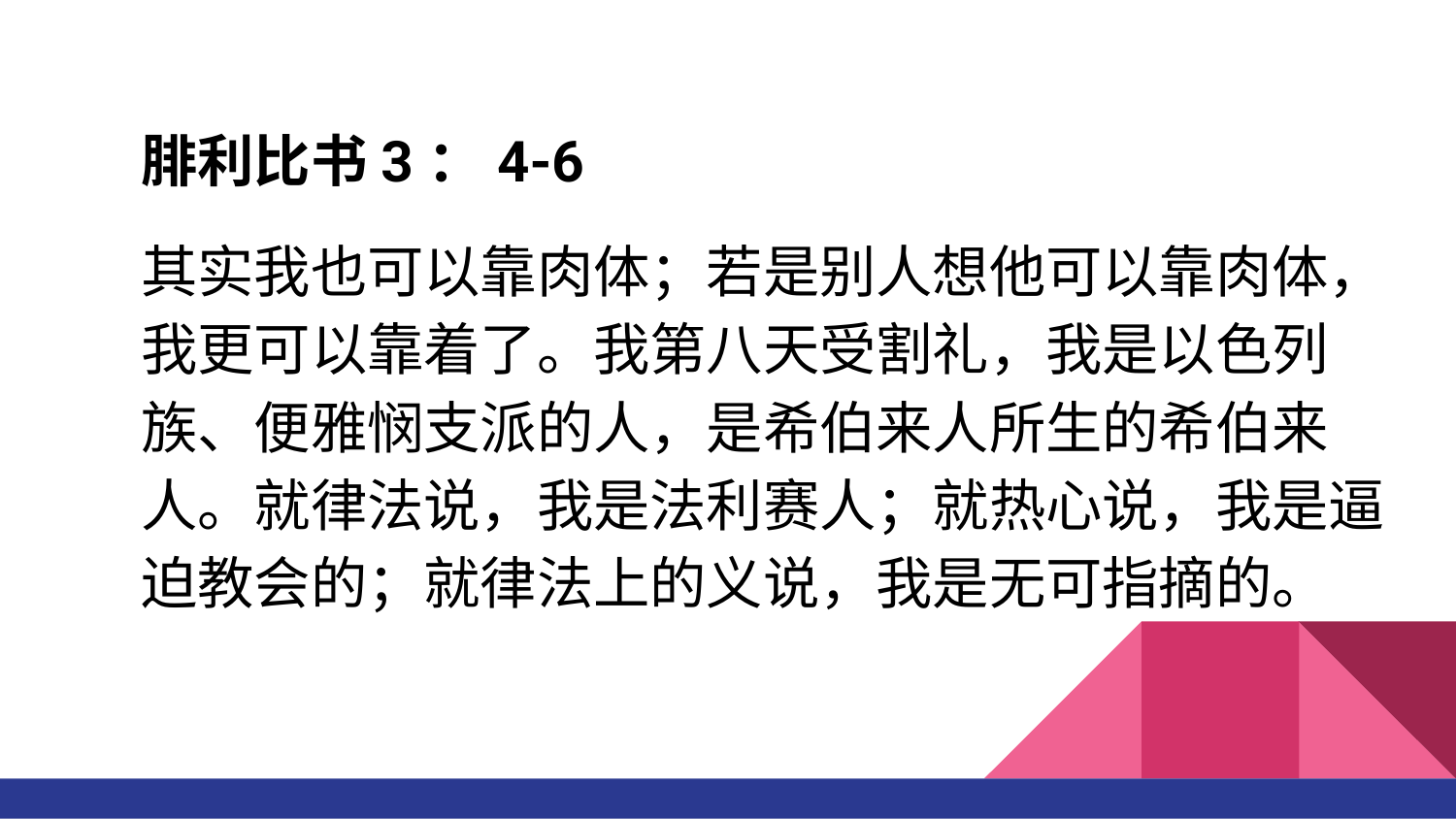

腓利比书3：4-6
其实我也可以靠肉体；若是别人想他可以靠肉体，我更可以靠着了。我第八天受割礼，我是以色列族、便雅悯支派的人，是希伯来人所生的希伯来人。就律法说，我是法利赛人；就热心说，我是逼迫教会的；就律法上的义说，我是无可指摘的。